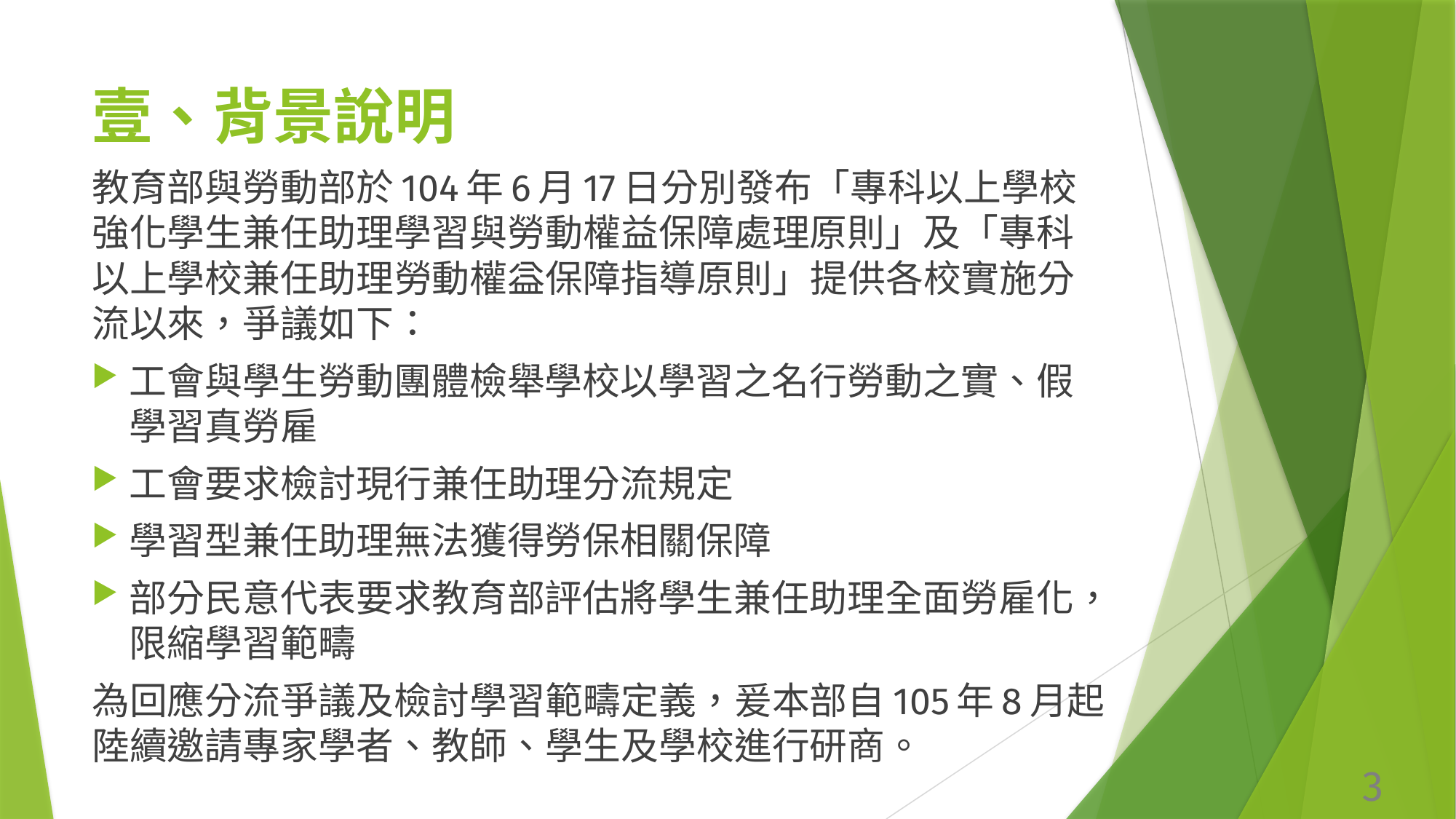

# 壹、背景說明
教育部與勞動部於104年6月17日分別發布「專科以上學校強化學生兼任助理學習與勞動權益保障處理原則」及「專科以上學校兼任助理勞動權益保障指導原則」提供各校實施分流以來，爭議如下：
工會與學生勞動團體檢舉學校以學習之名行勞動之實、假學習真勞雇
工會要求檢討現行兼任助理分流規定
學習型兼任助理無法獲得勞保相關保障
部分民意代表要求教育部評估將學生兼任助理全面勞雇化，限縮學習範疇
為回應分流爭議及檢討學習範疇定義，爰本部自105年8月起陸續邀請專家學者、教師、學生及學校進行研商。

3